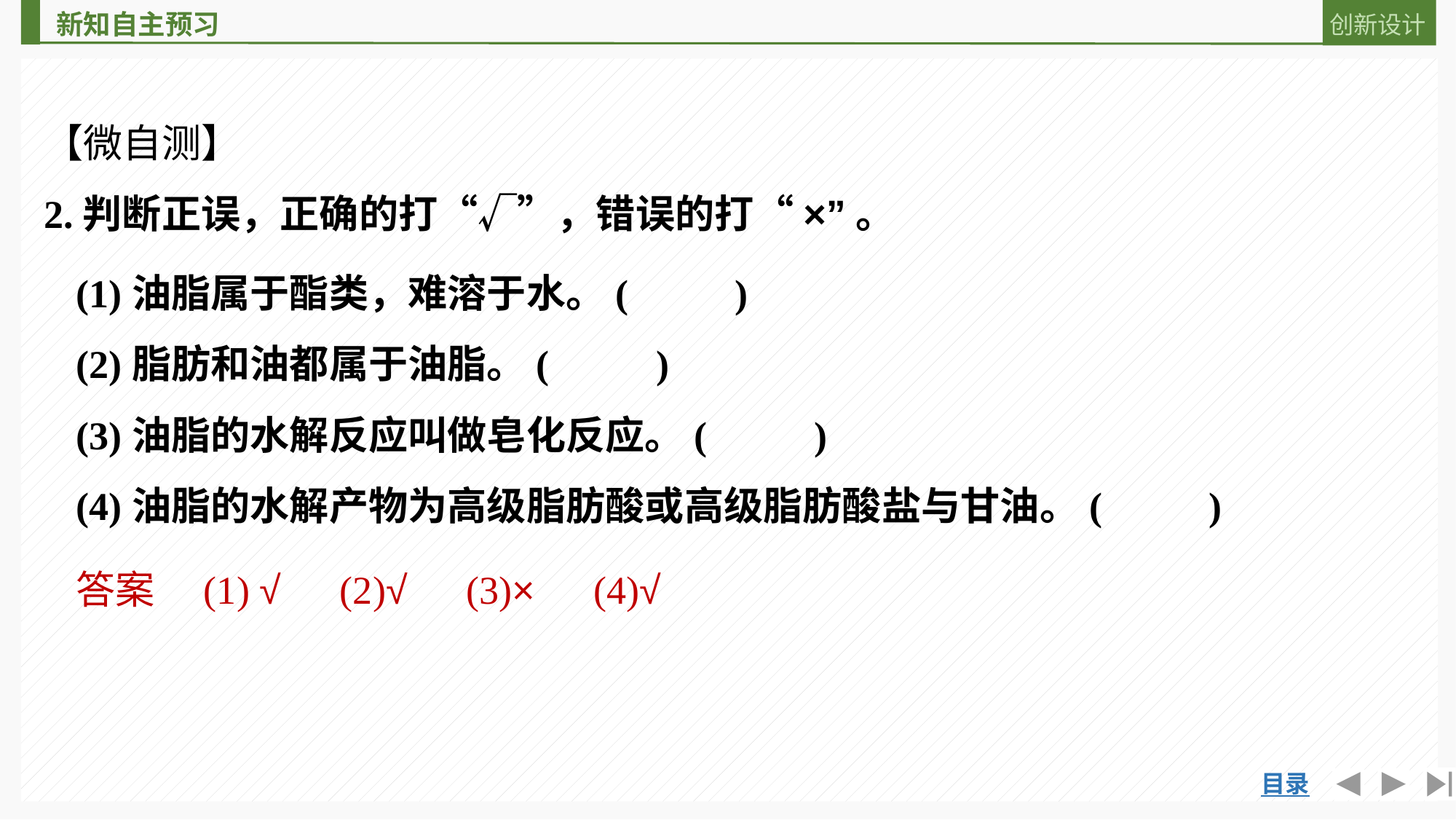

【微自测】
2.判断正误，正确的打“√”，错误的打“×”。
(1)油脂属于酯类，难溶于水。(　　 )
(2)脂肪和油都属于油脂。(　　 )
(3)油脂的水解反应叫做皂化反应。(　　 )
(4)油脂的水解产物为高级脂肪酸或高级脂肪酸盐与甘油。(　　 )
答案　(1) √　(2)√　(3)×　(4)√